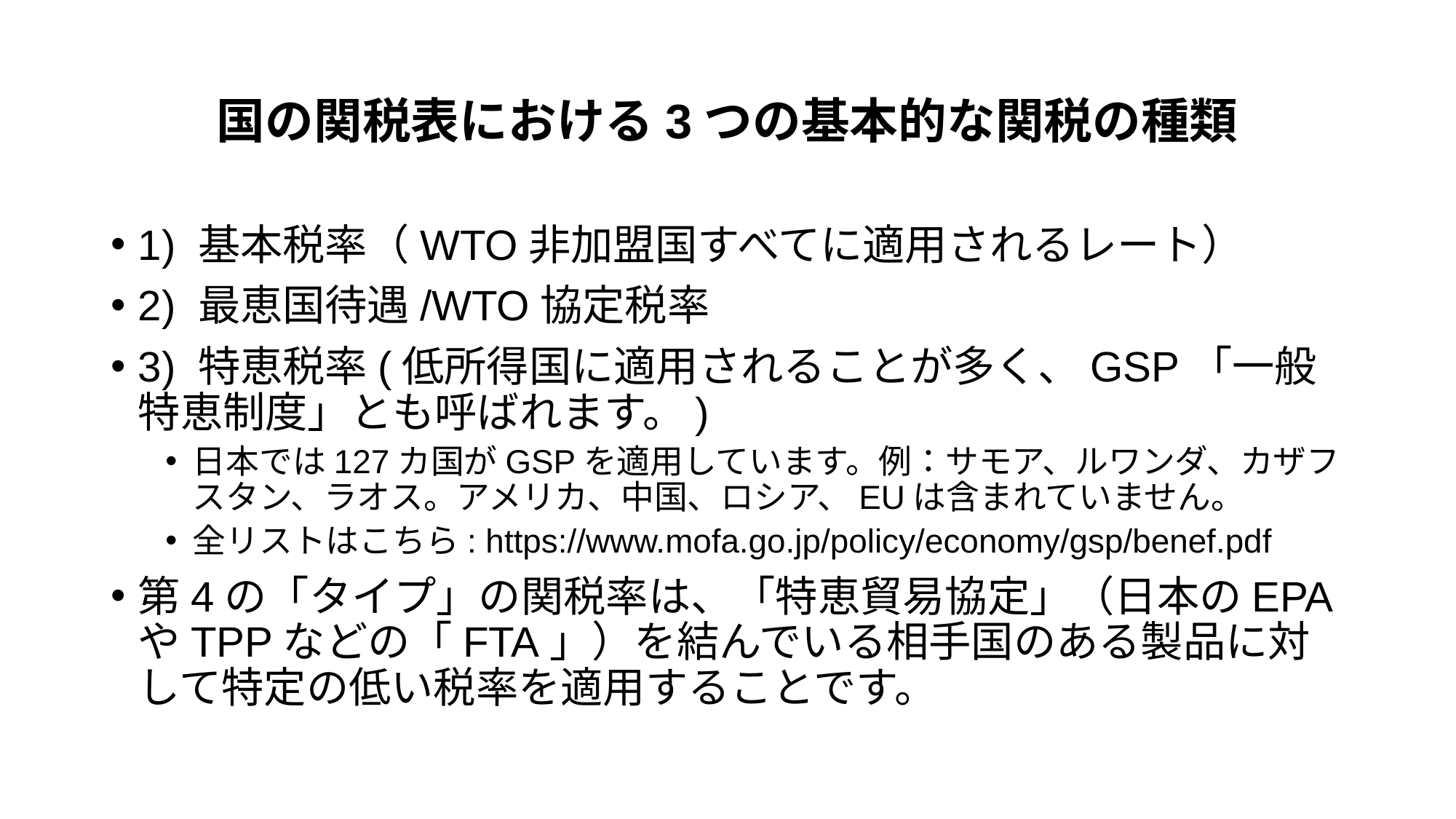

# 国の関税表における3つの基本的な関税の種類
1) 基本税率（WTO非加盟国すべてに適用されるレート）
2) 最恵国待遇/WTO協定税率
3) 特恵税率(低所得国に適用されることが多く、GSP「一般特恵制度」とも呼ばれます。)
日本では127カ国がGSPを適用しています。例：サモア、ルワンダ、カザフスタン、ラオス。アメリカ、中国、ロシア、EUは含まれていません。
全リストはこちら: https://www.mofa.go.jp/policy/economy/gsp/benef.pdf
第4の「タイプ」の関税率は、「特恵貿易協定」（日本のEPAやTPPなどの「FTA」）を結んでいる相手国のある製品に対して特定の低い税率を適用することです。